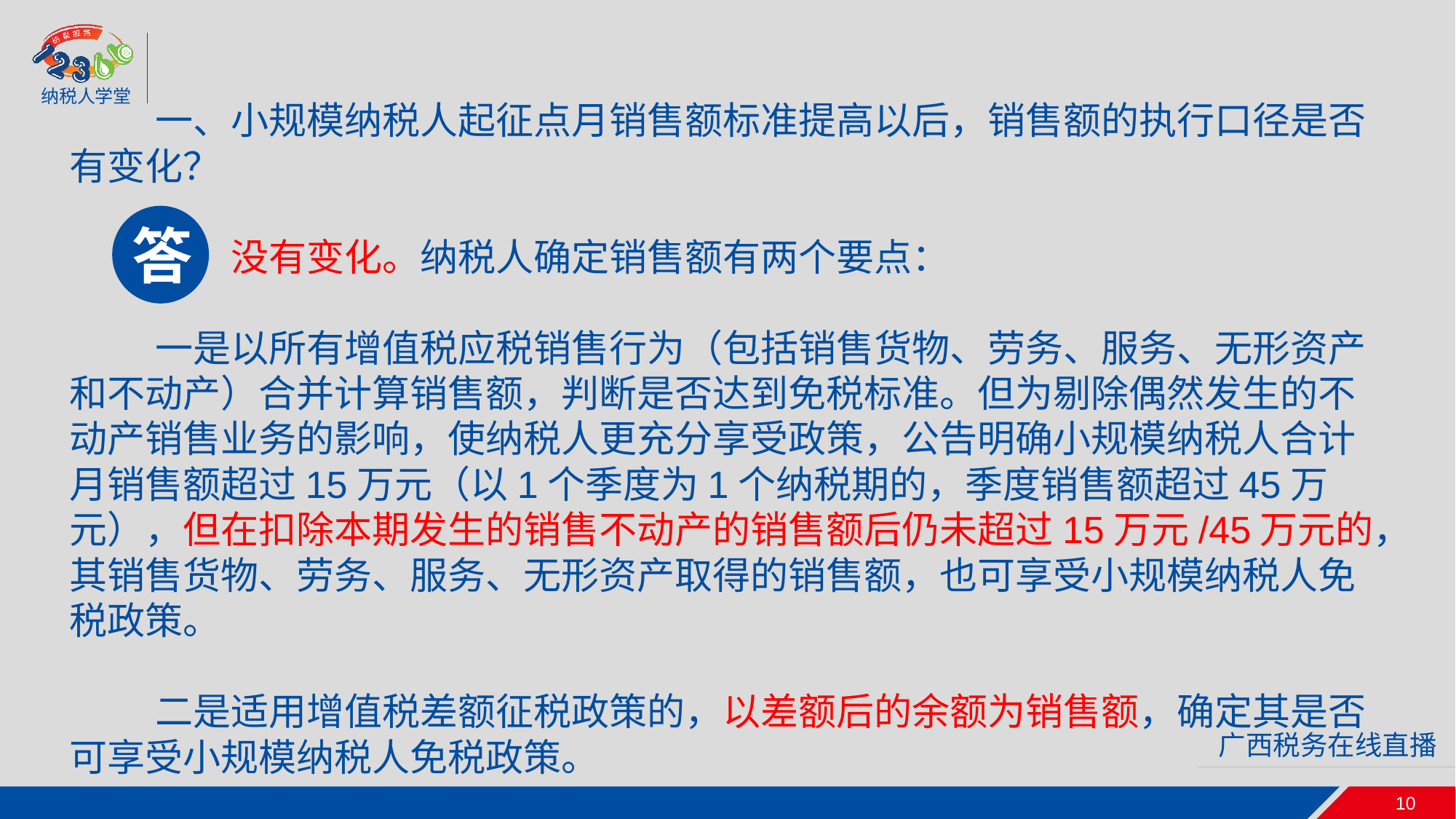

一、小规模纳税人起征点月销售额标准提高以后，销售额的执行口径是否有变化？

答：没有变化。纳税人确定销售额有两个要点：

一是以所有增值税应税销售行为（包括销售货物、劳务、服务、无形资产和不动产）合并计算销售额，判断是否达到免税标准。但为剔除偶然发生的不动产销售业务的影响，使纳税人更充分享受政策，公告明确小规模纳税人合计月销售额超过15万元（以1个季度为1个纳税期的，季度销售额超过45万元），但在扣除本期发生的销售不动产的销售额后仍未超过15万元/45万元的，其销售货物、劳务、服务、无形资产取得的销售额，也可享受小规模纳税人免税政策。

二是适用增值税差额征税政策的，以差额后的余额为销售额，确定其是否可享受小规模纳税人免税政策。

答